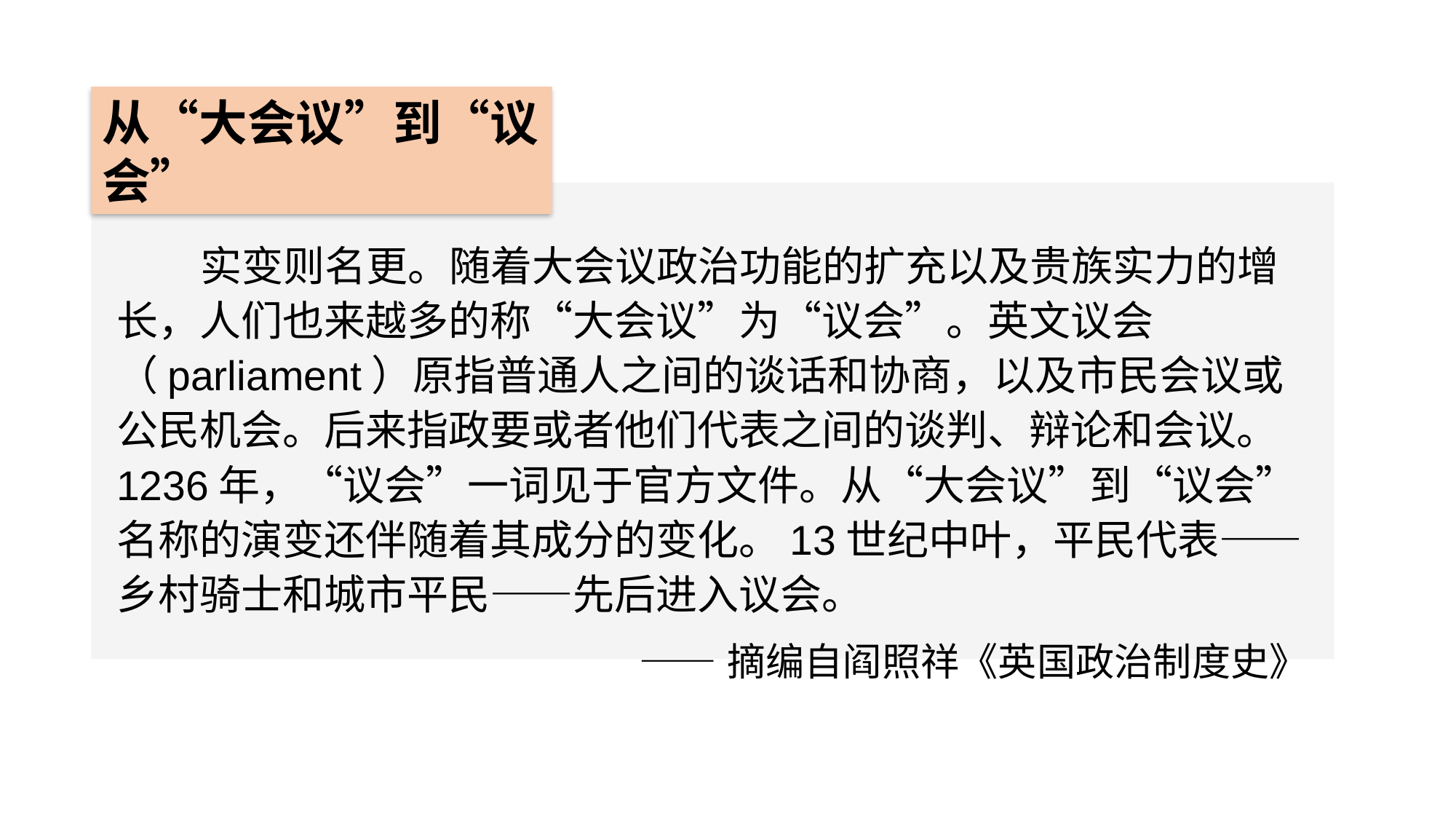

从“大会议”到“议会”

        实变则名更。随着大会议政治功能的扩充以及贵族实力的增长，人们也来越多的称“大会议”为“议会”。英文议会（parliament）原指普通人之间的谈话和协商，以及市民会议或公民机会。后来指政要或者他们代表之间的谈判、辩论和会议。1236年，“议会”一词见于官方文件。从“大会议”到“议会”名称的演变还伴随着其成分的变化。13世纪中叶，平民代表——乡村骑士和城市平民——先后进入议会。
                                                            ——摘编自阎照祥《英国政治制度史》